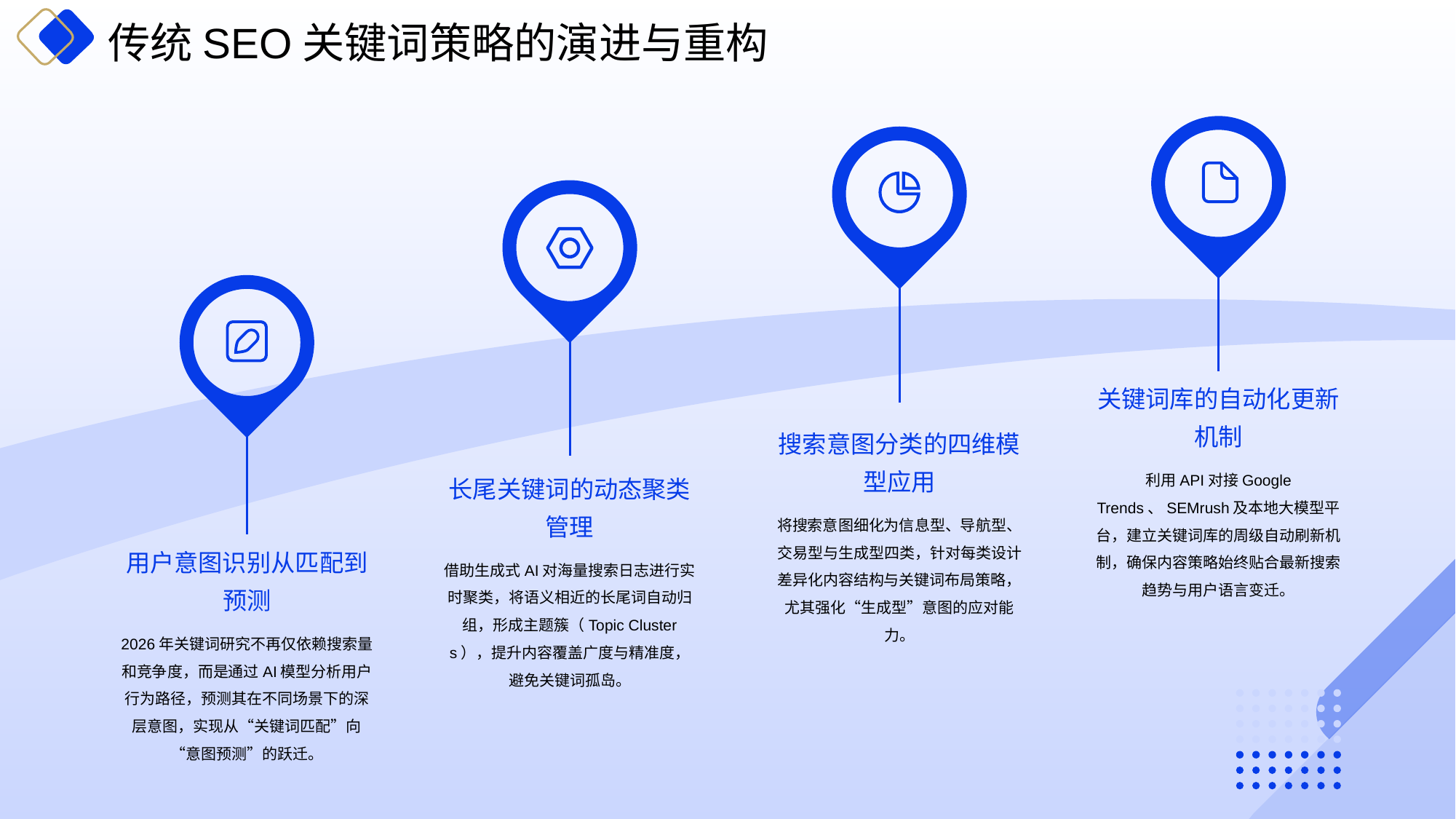

传统SEO关键词策略的演进与重构

关键词库的自动化更新机制
搜索意图分类的四维模型应用
利用API对接Google Trends、SEMrush及本地大模型平台，建立关键词库的周级自动刷新机制，确保内容策略始终贴合最新搜索趋势与用户语言变迁。
长尾关键词的动态聚类管理
将搜索意图细化为信息型、导航型、交易型与生成型四类，针对每类设计差异化内容结构与关键词布局策略，尤其强化“生成型”意图的应对能力。
用户意图识别从匹配到预测
借助生成式AI对海量搜索日志进行实时聚类，将语义相近的长尾词自动归组，形成主题簇（Topic Clusters），提升内容覆盖广度与精准度，避免关键词孤岛。

2026年关键词研究不再仅依赖搜索量和竞争度，而是通过AI模型分析用户行为路径，预测其在不同场景下的深层意图，实现从“关键词匹配”向“意图预测”的跃迁。